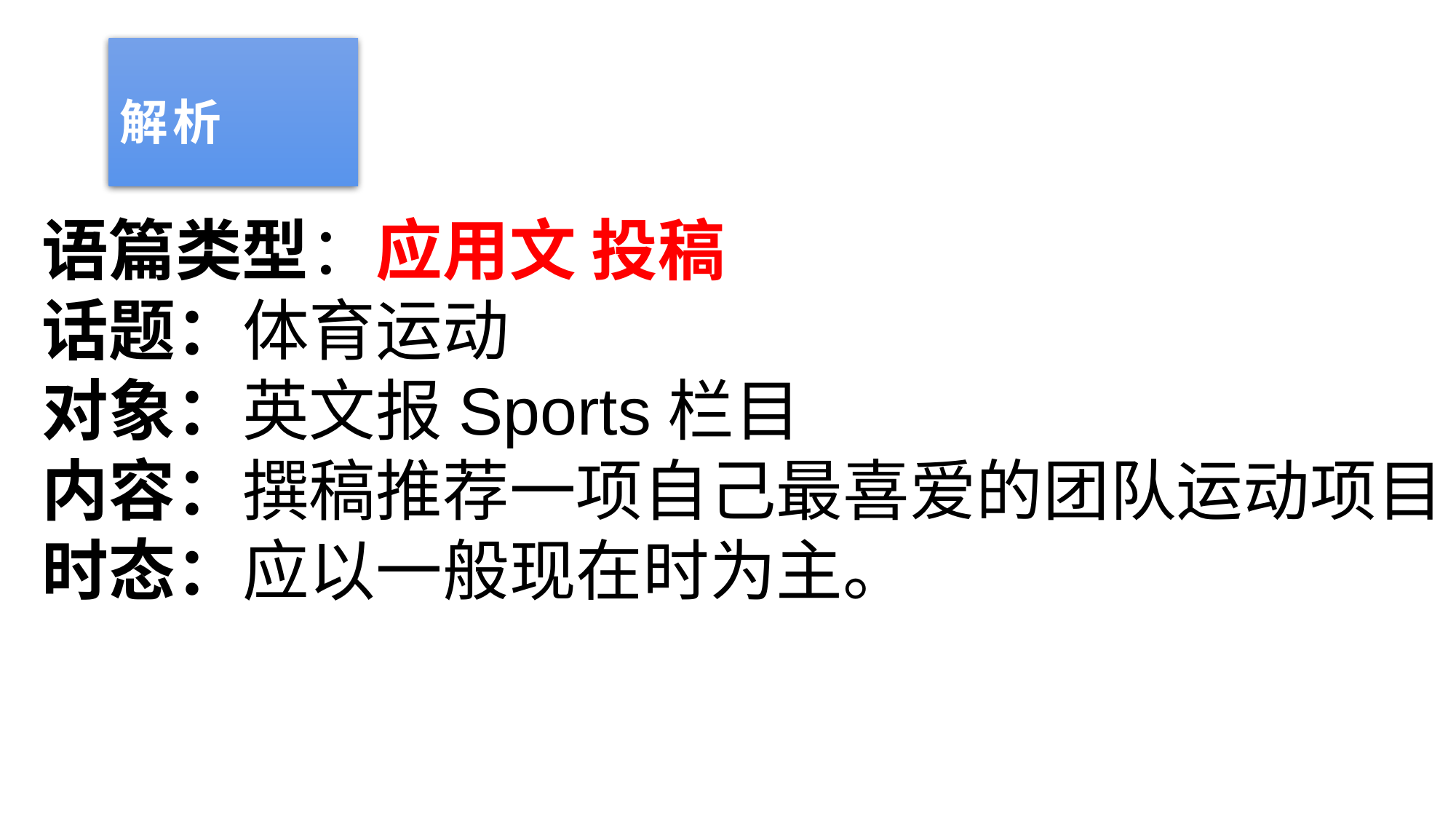

# 解析
语篇类型：应用文 投稿
话题：体育运动
对象：英文报Sports栏目
内容：撰稿推荐一项自己最喜爱的团队运动项目时态：应以一般现在时为主。